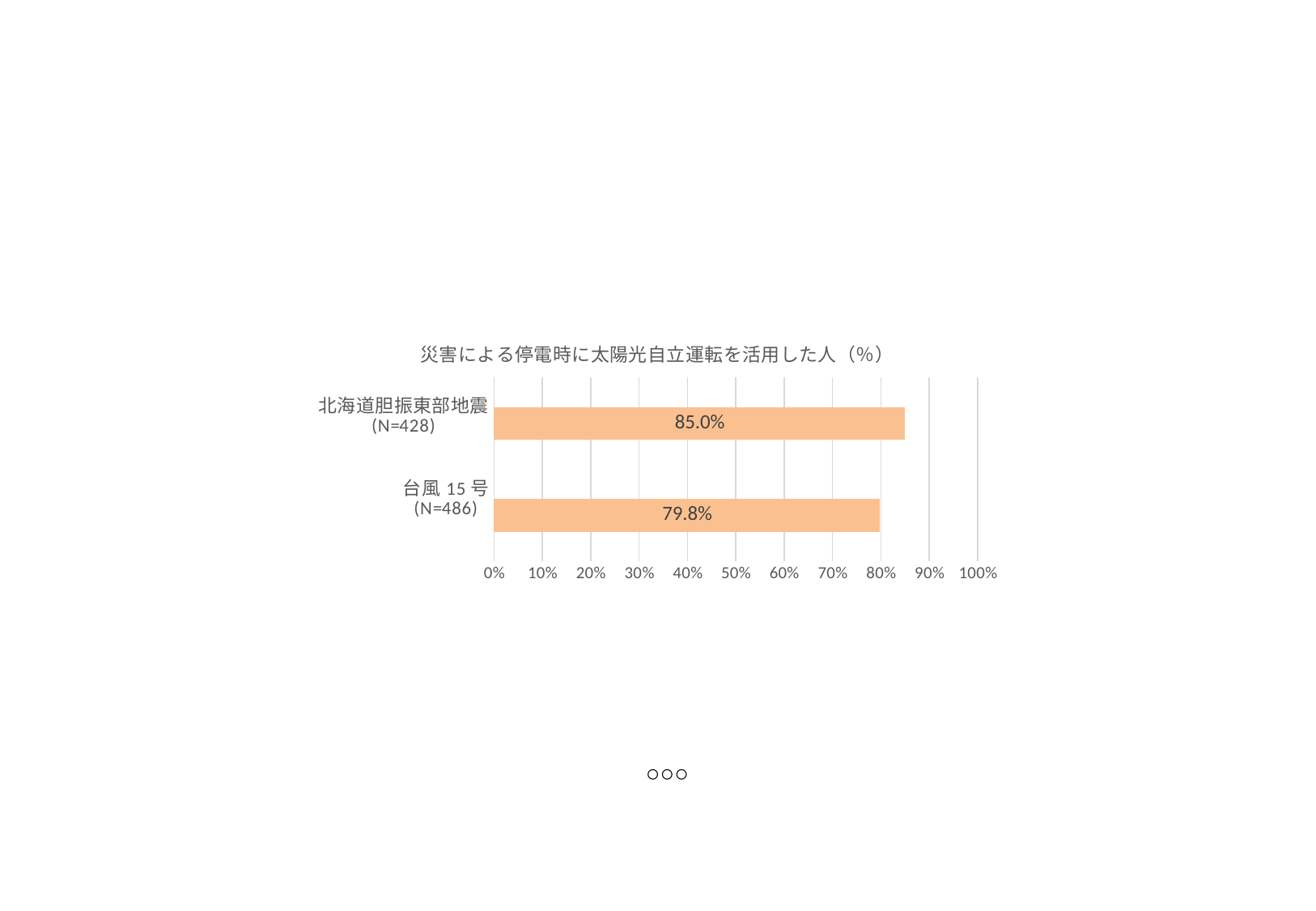

### Chart: 災害による停電時に太陽光自立運転を活用した人（％）

| Category |  |
|---|---|
| 台風15号
(N=486)

 | 0.798 |
| 北海道胆振東部地震
(N=428)
 | 0.85 |○○○